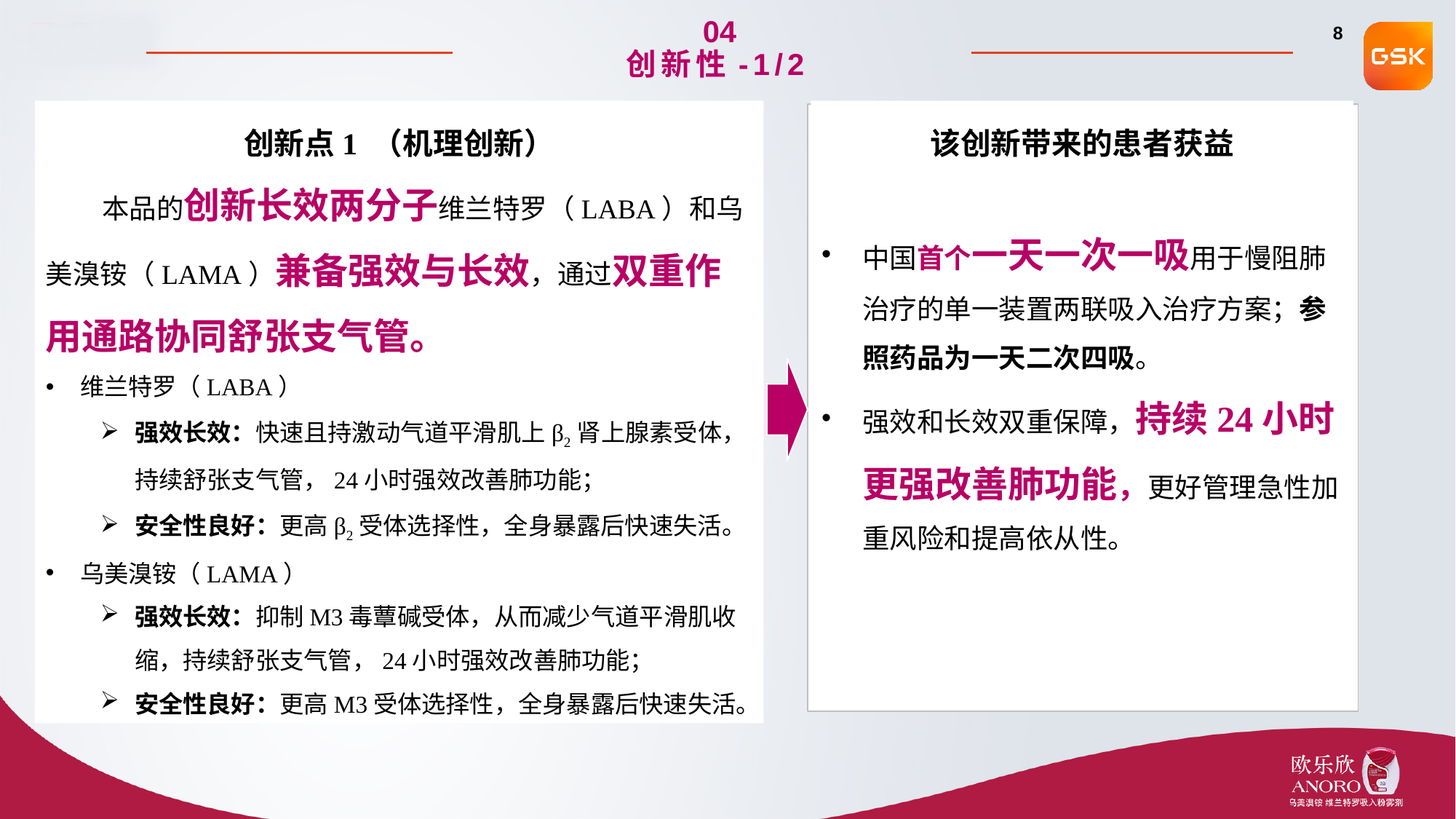

04
创新性-1/2
8
创新点1 （机理创新）
        本品的创新长效两分子维兰特罗（LABA）和乌美溴铵（LAMA）兼备强效与长效，通过双重作用通路协同舒张支气管。
维兰特罗（LABA）
强效长效：快速且持激动气道平滑肌上β2肾上腺素受体，持续舒张支气管，24小时强效改善肺功能；
安全性良好：更高β2受体选择性，全身暴露后快速失活。
乌美溴铵（LAMA）
强效长效：抑制M3毒蕈碱受体，从而减少气道平滑肌收缩，持续舒张支气管，24小时强效改善肺功能；
安全性良好：更高M3受体选择性，全身暴露后快速失活。
该创新带来的患者获益

中国首个一天一次一吸用于慢阻肺治疗的单一装置两联吸入治疗方案；参照药品为一天二次四吸。
强效和长效双重保障，持续24小时更强改善肺功能，更好管理急性加重风险和提高依从性。